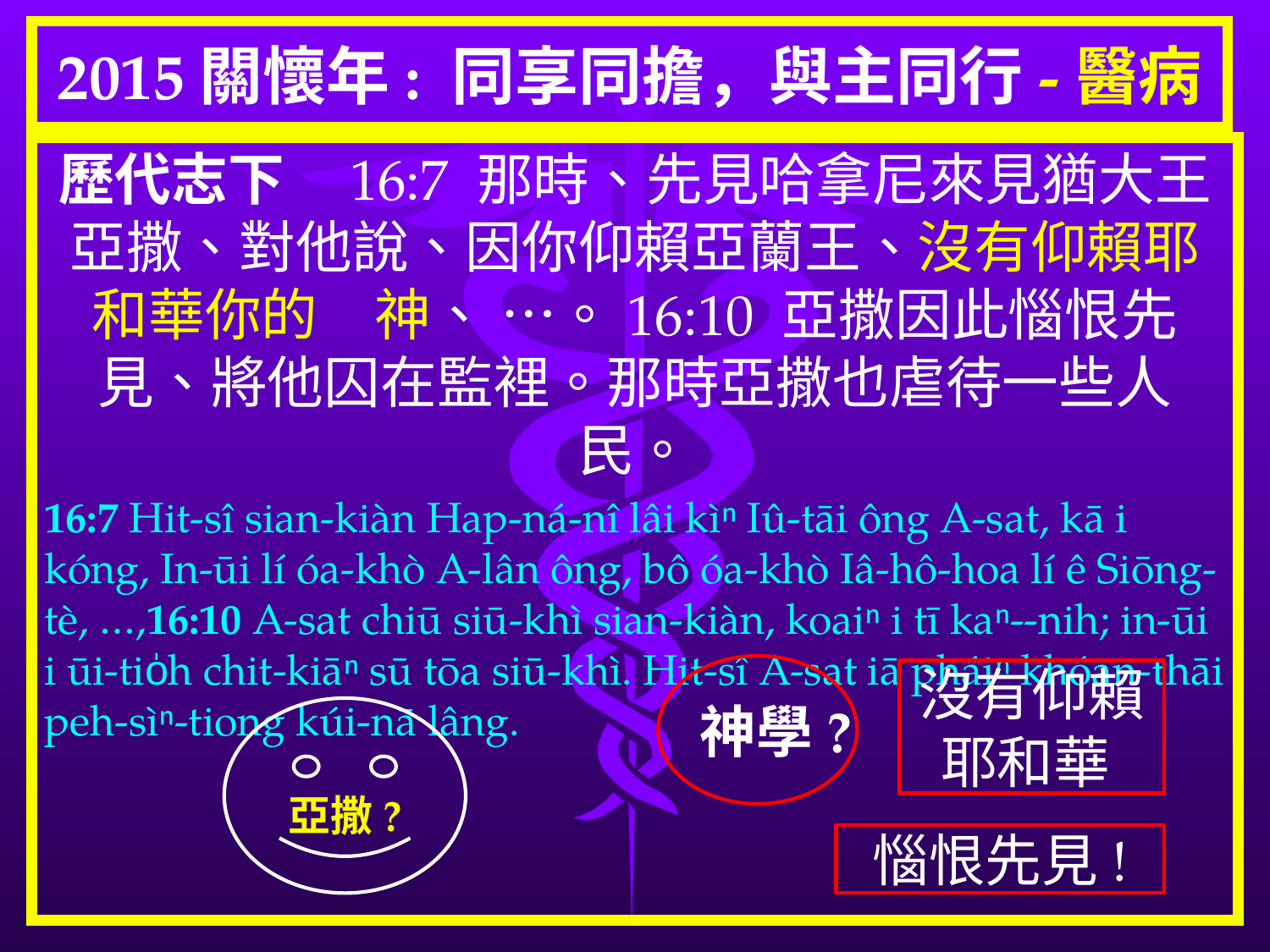

# 2015關懷年: 同享同擔，與主同行-醫病
歷代志下    16:7 那時、先見哈拿尼來見猶大王亞撒、對他說、因你仰賴亞蘭王、沒有仰賴耶和華你的　神、 …。16:10 亞撒因此惱恨先見、將他囚在監裡。那時亞撒也虐待一些人民。
16:7 Hit-sî sian-kiàn Hap-ná-nî lâi kìⁿ Iû-tāi ông A-sat, kā i kóng, In-ūi lí óa-khò A-lân ông, bô óa-khò Iâ-hô-hoa lí ê Siōng-tè, …,16:10 A-sat chiū siū-khì sian-kiàn, koaiⁿ i tī kaⁿ--nih; in-ūi i ūi-tio̍h chit-kiāⁿ sū tōa siū-khì. Hit-sî A-sat iā pháiⁿ khóan-thāi peh-sìⁿ-tiong kúi-nā lâng.

神學?
沒有仰賴耶和華

亞撒?
惱恨先見!